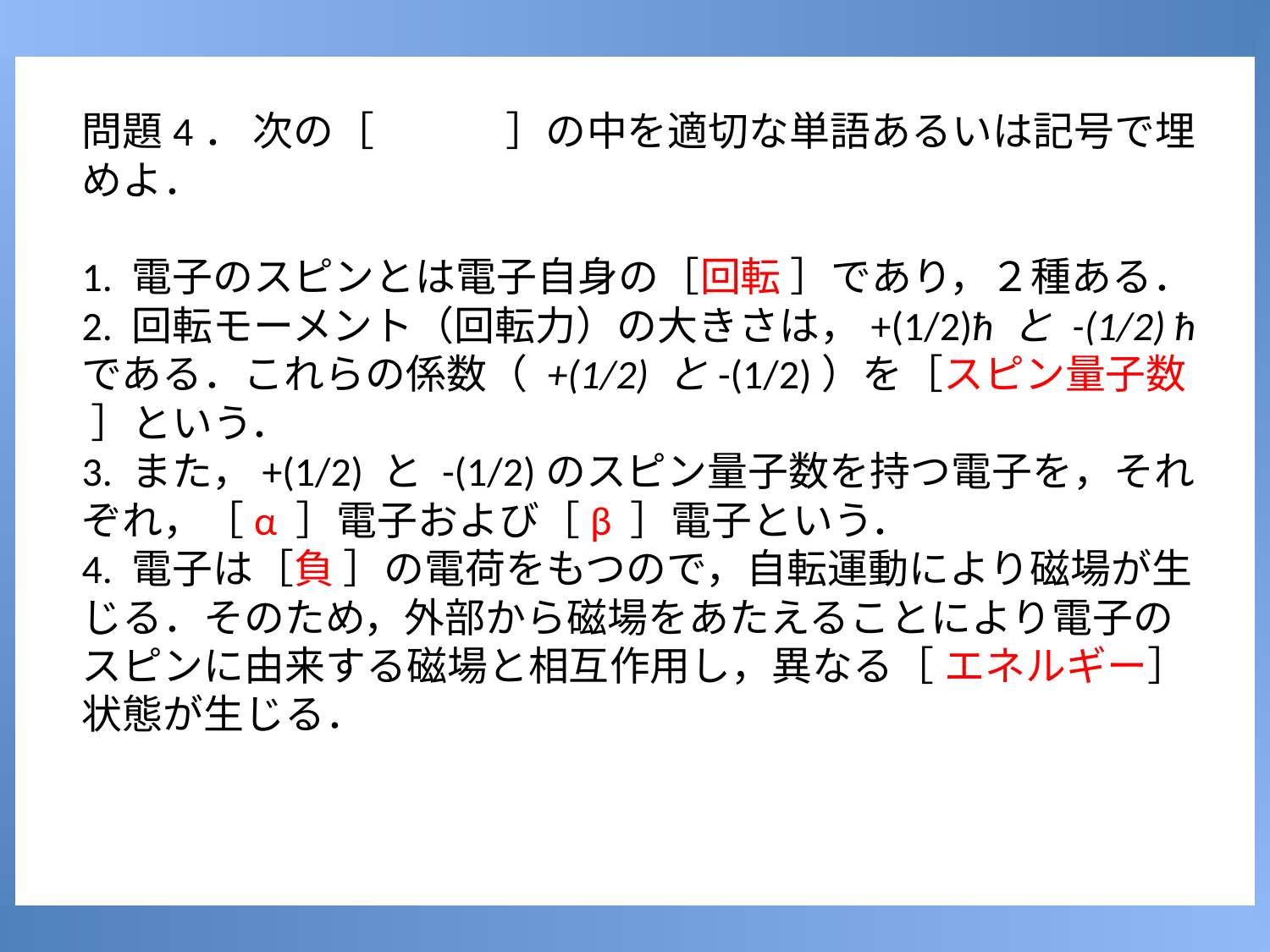

問題4． 次の［ 　　　］の中を適切な単語あるいは記号で埋めよ．

1. 電子のスピンとは電子自身の［回転 ］であり，２種ある．
2. 回転モーメント（回転力）の大きさは，+(1/2)ħ と -(1/2) ħ である．これらの係数（ +(1/2) と-(1/2)）を［スピン量子数 ］という．
3. また，+(1/2) と -(1/2)のスピン量子数を持つ電子を，それぞれ，［α ］電子および［β ］電子という．
4. 電子は［負 ］の電荷をもつので，自転運動により磁場が生じる．そのため，外部から磁場をあたえることにより電子のスピンに由来する磁場と相互作用し，異なる［ エネルギー］状態が生じる．